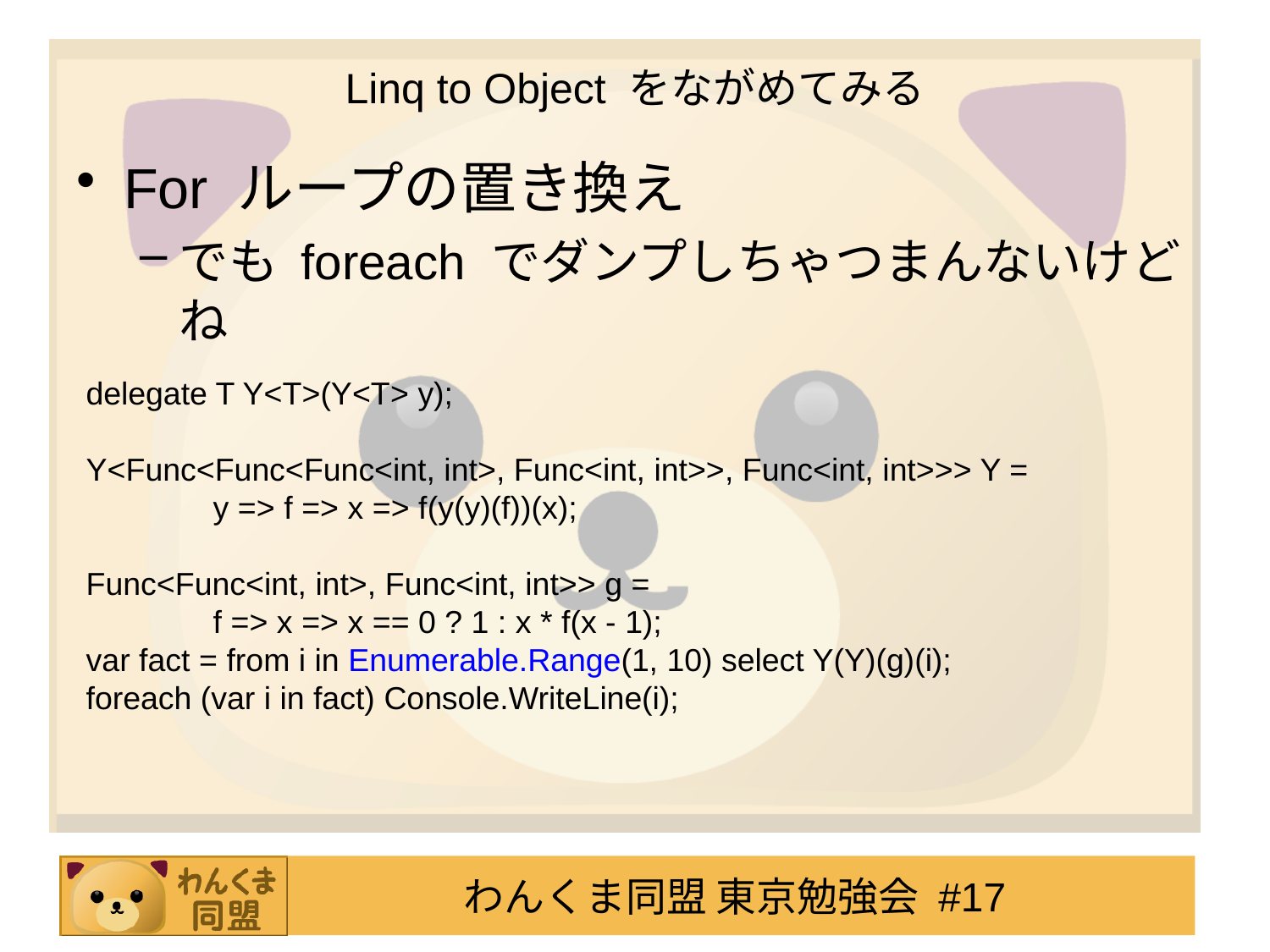

# Linq to Object をながめてみる
For ループの置き換え
でも foreach でダンプしちゃつまんないけどね
delegate T Y<T>(Y<T> y);

Y<Func<Func<Func<int, int>, Func<int, int>>, Func<int, int>>> Y =
	y => f => x => f(y(y)(f))(x);

Func<Func<int, int>, Func<int, int>> g =
	f => x => x == 0 ? 1 : x * f(x - 1);
var fact = from i in Enumerable.Range(1, 10) select Y(Y)(g)(i);
foreach (var i in fact) Console.WriteLine(i);